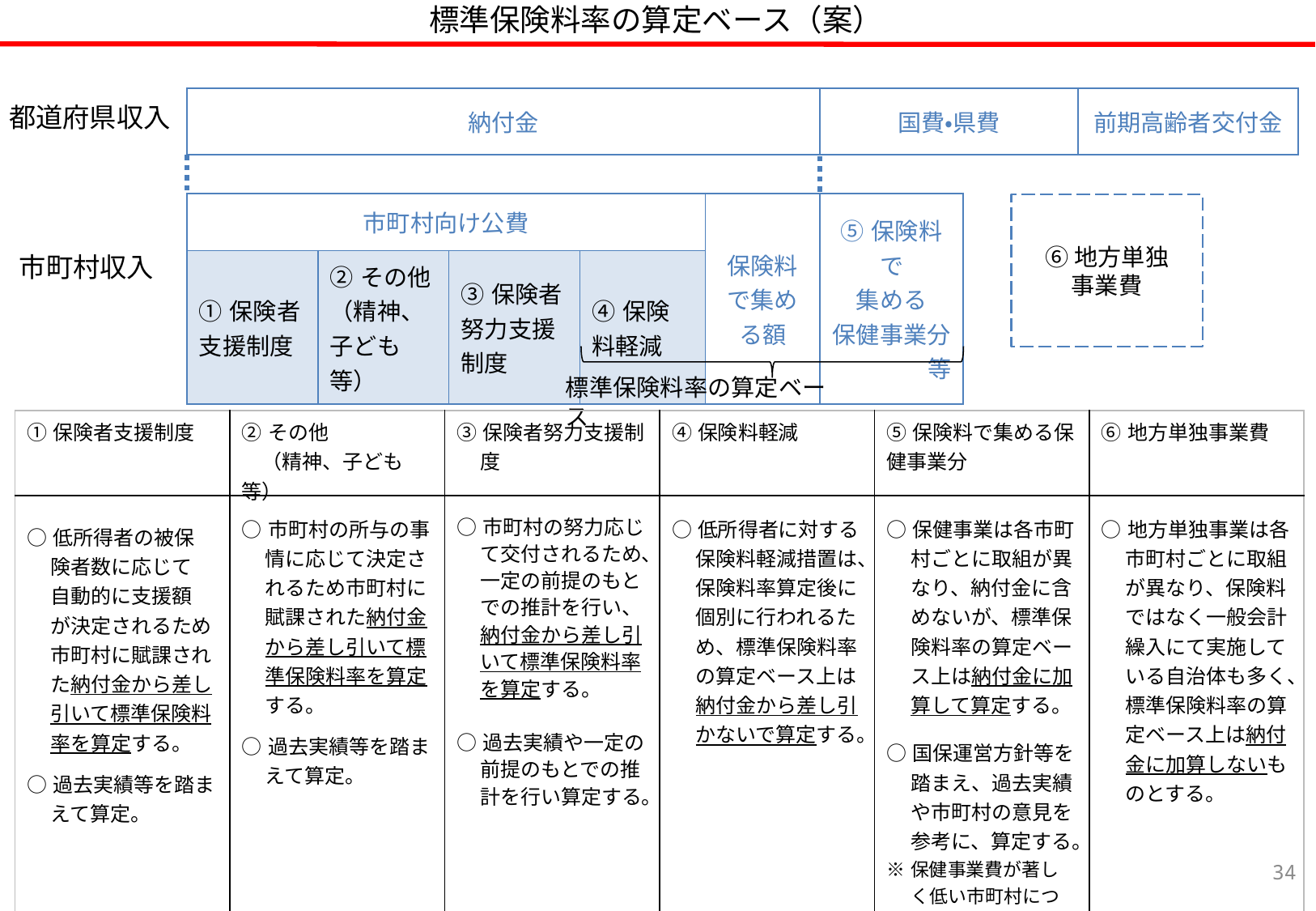

標準保険料率の算定ベース（案）
| 納付金 | 国費・県費 | 前期高齢者交付金 |
| --- | --- | --- |
都道府県収入

| 市町村向け公費 |  |  |  | 保険料で集める額 | ⑤保険料で 集める 保健事業分 等 |
| --- | --- | --- | --- | --- | --- |
| ①保険者支援制度 | ②その他（精神、子ども等） | ③保険者努力支援制度 | ④保険料軽減 |  |  |
⑥地方単独
事業費
市町村収入
標準保険料率の算定ベース
| ①保険者支援制度 | ②その他 　（精神、子ども等） | ③保険者努力支援制度 | ④保険料軽減 | ⑤保険料で集める保健事業分 | ⑥地方単独事業費 |
| --- | --- | --- | --- | --- | --- |
| ○低所得者の被保　険者数に応じて　自動的に支援額　が決定されるため市町村に賦課された納付金から差し引いて標準保険料率を算定する。 ○過去実績等を踏まえて算定。 | ○市町村の所与の事情に応じて決定されるため市町村に賦課された納付金から差し引いて標準保険料率を算定する。 ○過去実績等を踏まえて算定。 | ○市町村の努力応じて交付されるため、一定の前提のもとでの推計を行い、納付金から差し引いて標準保険料率を算定する。 ○過去実績や一定の前提のもとでの推計を行い算定する。 | ○低所得者に対する保険料軽減措置は、保険料率算定後に個別に行われるため、標準保険料率の算定ベース上は納付金から差し引かないで算定する。 | ○保健事業は各市町村ごとに取組が異なり、納付金に含めないが、標準保険料率の算定ベース上は納付金に加算して算定する。 　 ○国保運営方針等を踏まえ、過去実績や市町村の意見を参考に、算定する。 ※保健事業費が著しく低い市町村については、国保運営方針等を踏まえ一定規模を加算して算定。 | ○地方単独事業は各市町村ごとに取組が異なり、保険料ではなく一般会計繰入にて実施している自治体も多く、標準保険料率の算定ベース上は納付金に加算しないものとする。 |
34